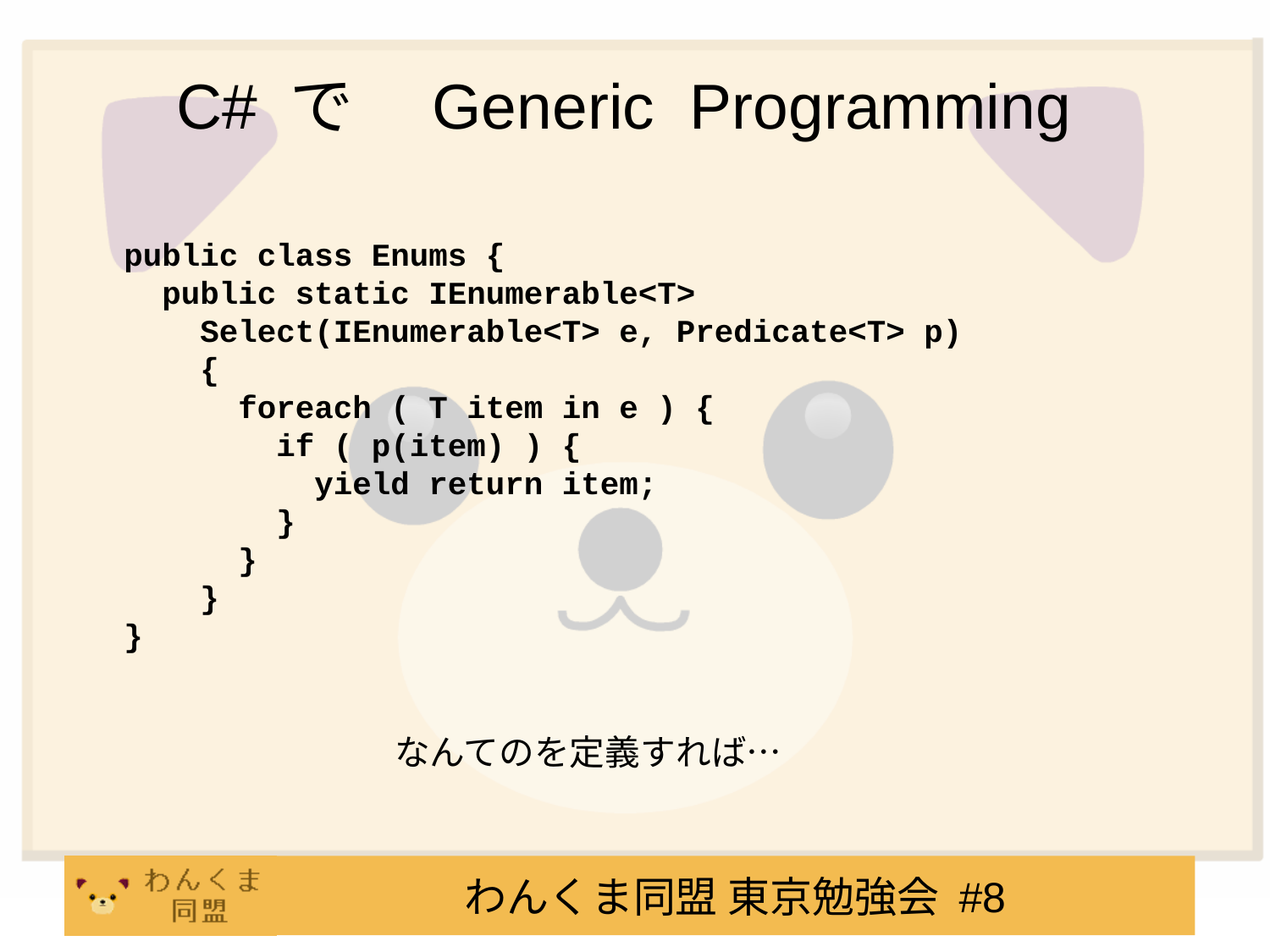

C# で　Generic  Programming
public class Enums {
  public static IEnumerable<T>
    Select(IEnumerable<T> e, Predicate<T> p)
    {
      foreach ( T item in e ) {
        if ( p(item) ) {
          yield return item;
        }
      }
    }
}
なんてのを定義すれば…